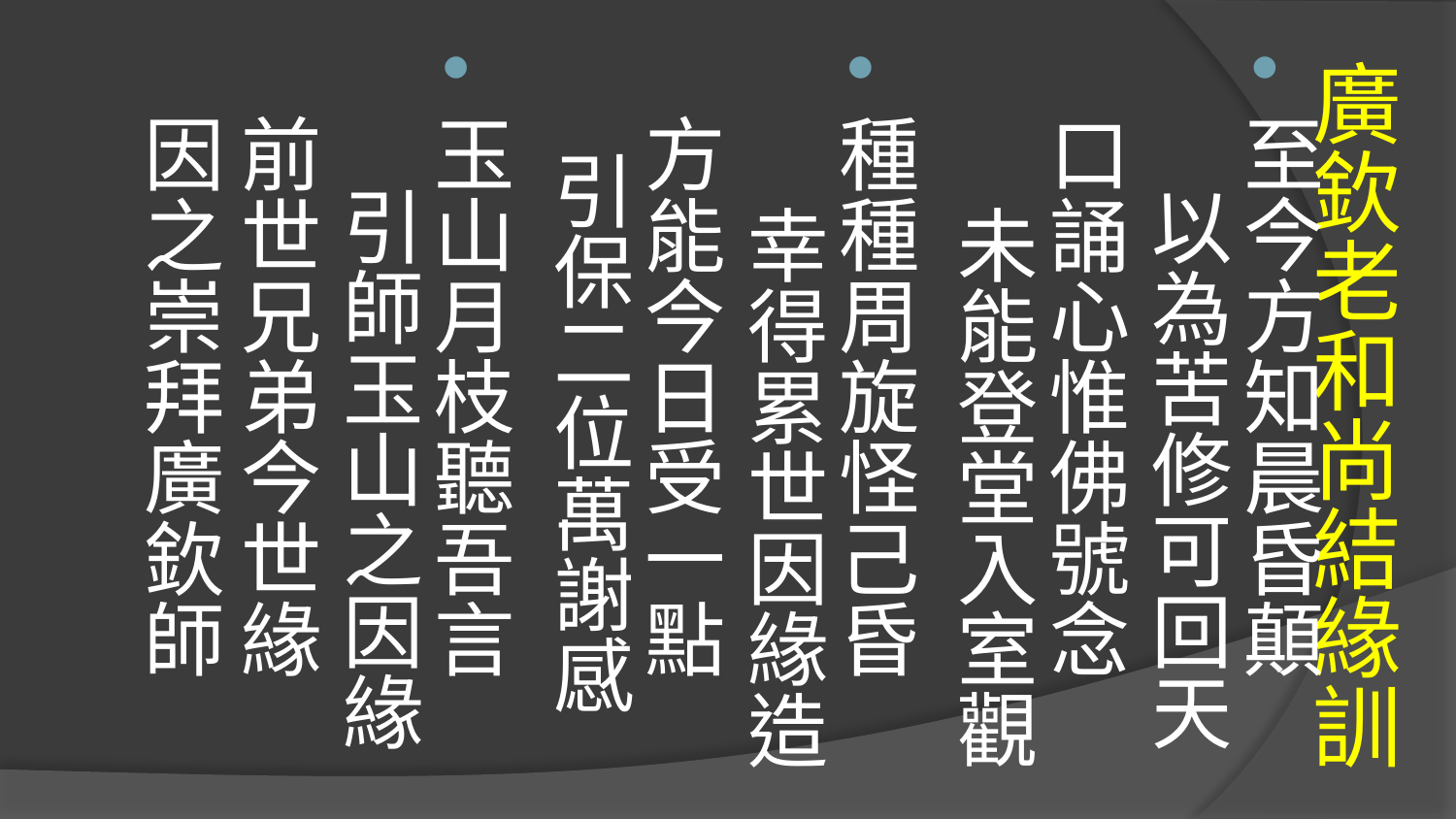

至今方知晨昏顛          以為苦修可回天
口誦心惟佛號念           未能登堂入室觀
種種周旋怪己昏           幸得累世因緣造
方能今日受一點        引保二位萬謝感
玉山月枝聽吾言          引師玉山之因緣
前世兄弟今世緣      因之崇拜廣欽師
# 廣欽老和尚結緣訓